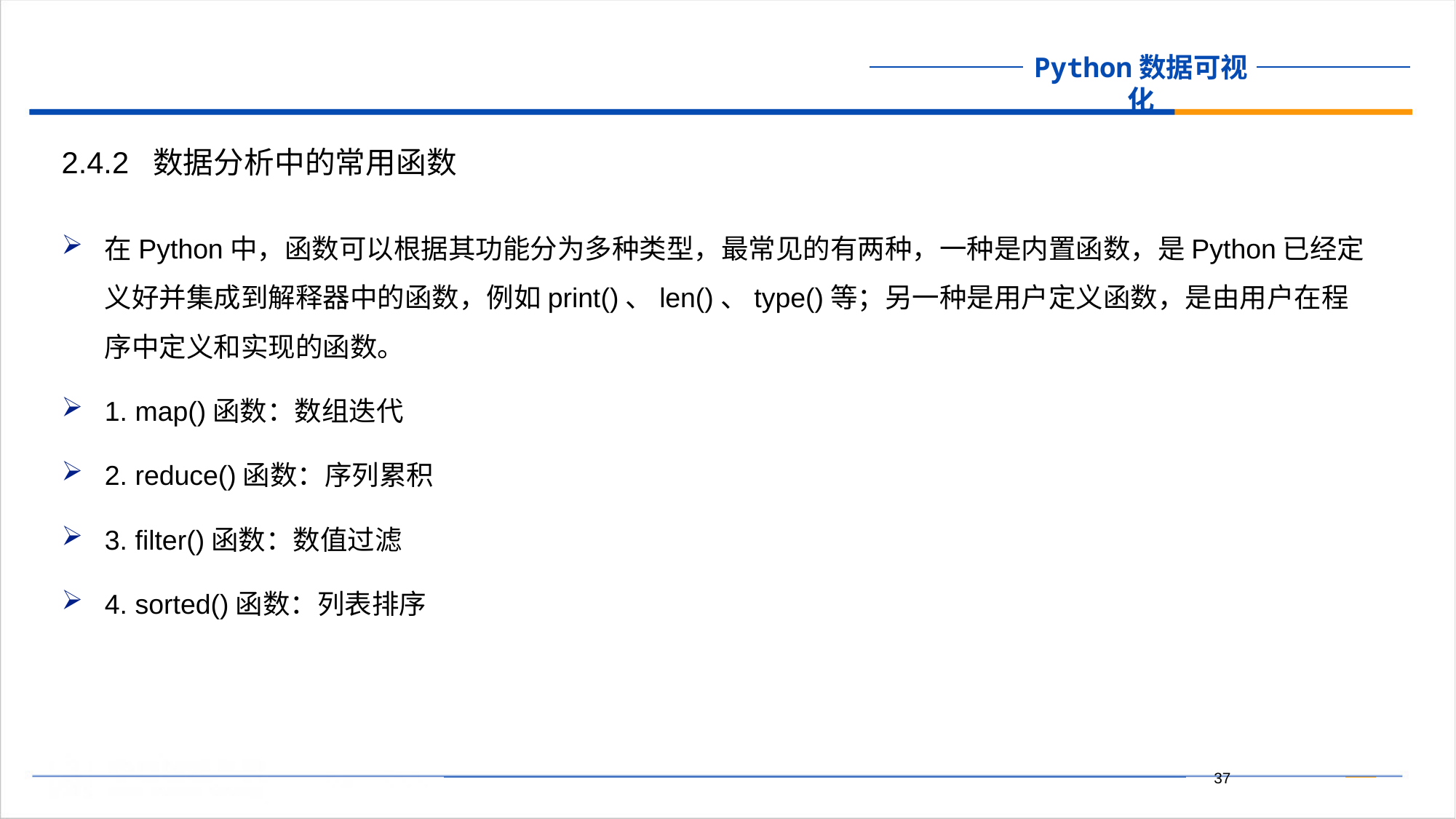

2.4.2  数据分析中的常用函数
在Python中，函数可以根据其功能分为多种类型，最常见的有两种，一种是内置函数，是Python已经定义好并集成到解释器中的函数，例如print()、len()、type()等；另一种是用户定义函数，是由用户在程序中定义和实现的函数。
1. map()函数：数组迭代
2. reduce()函数：序列累积
3. filter()函数：数值过滤
4. sorted()函数：列表排序